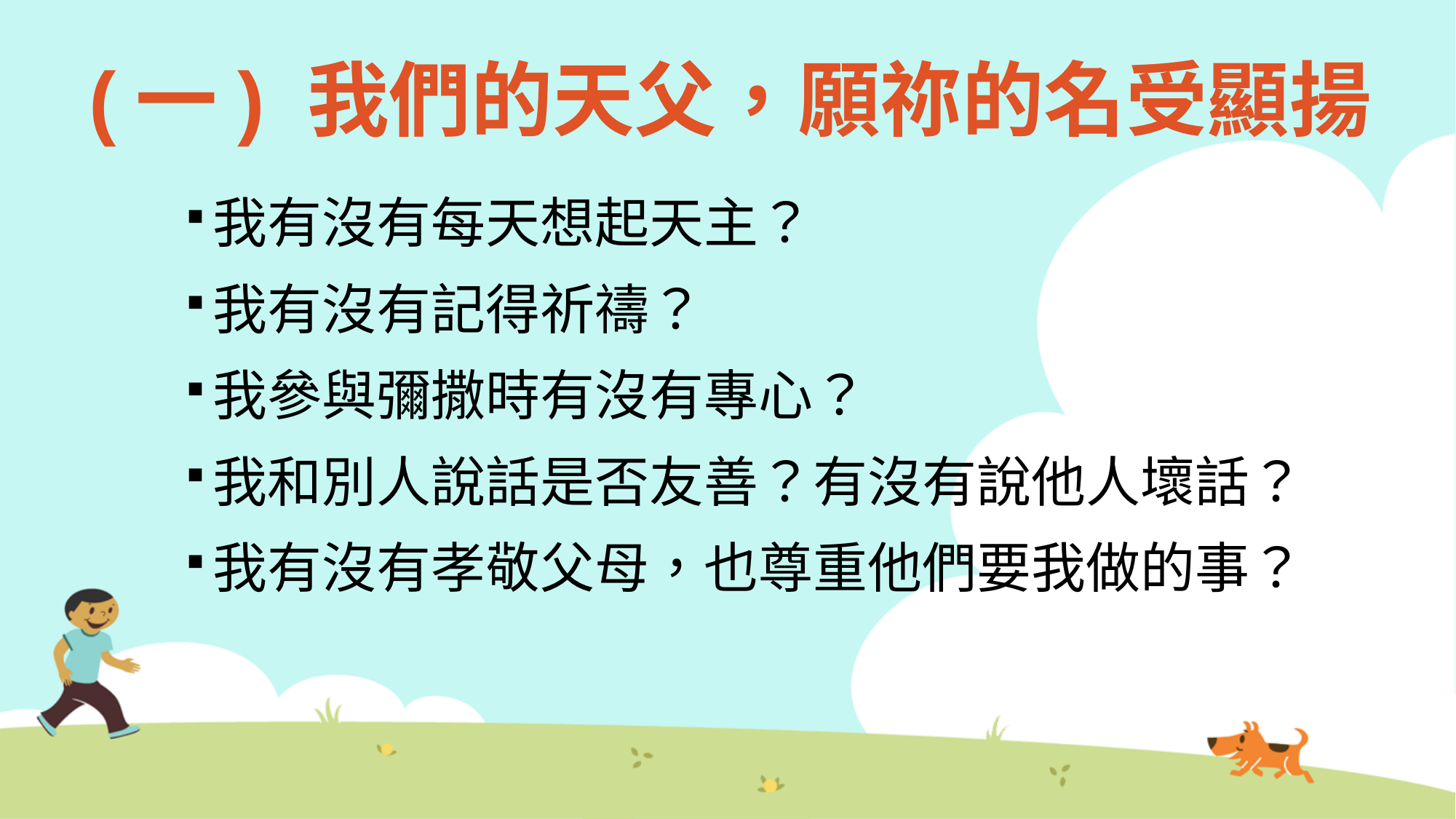

# (一) 我們的天父，願祢的名受顯揚
我有沒有每天想起天主？
我有沒有記得祈禱？
我參與彌撒時有沒有專心？
我和別人說話是否友善？有沒有說他人壞話？
我有沒有孝敬父母，也尊重他們要我做的事？